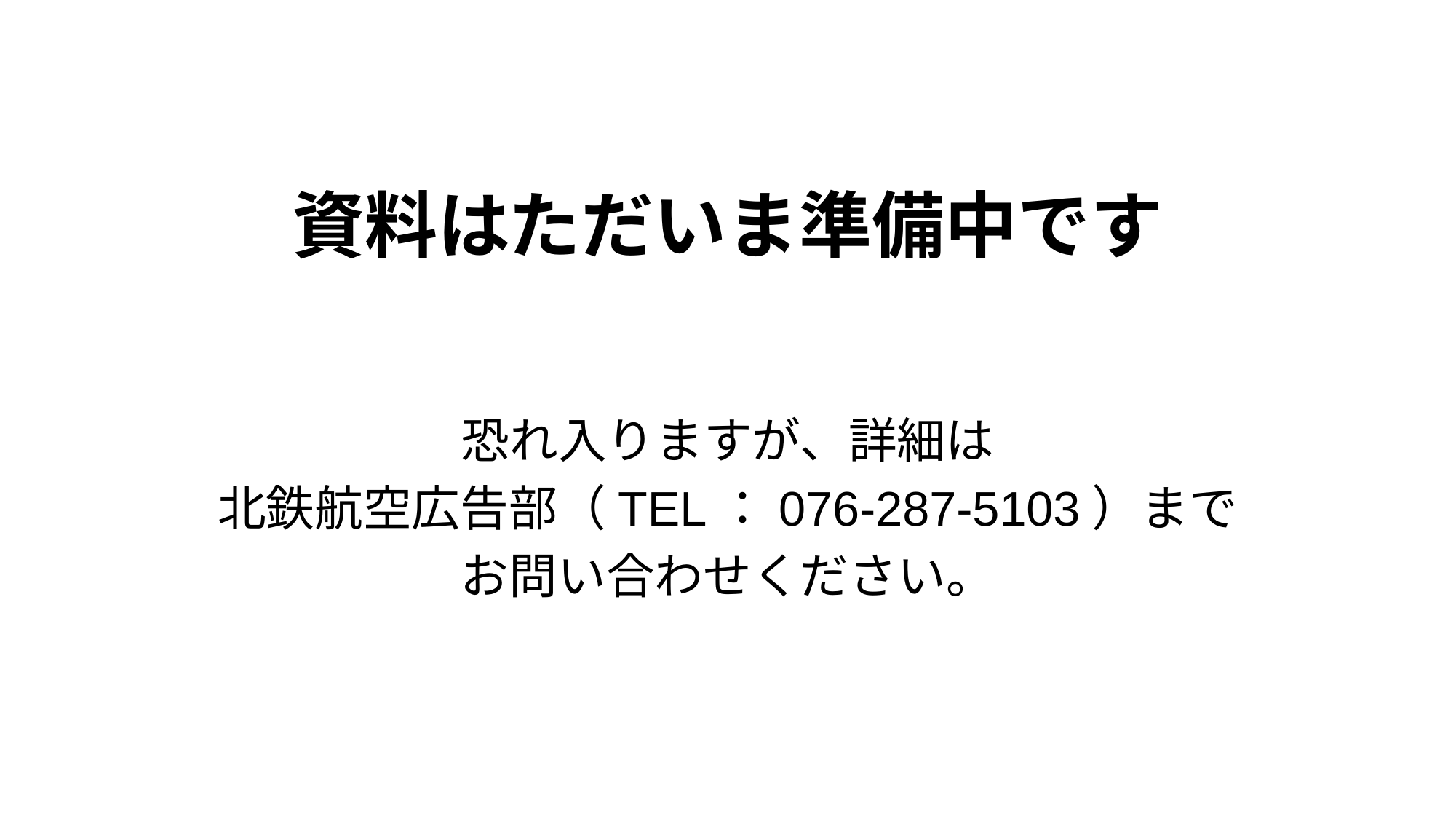

# 資料はただいま準備中です
恐れ入りますが、詳細は
北鉄航空広告部（TEL：076-287-5103）まで
お問い合わせください。